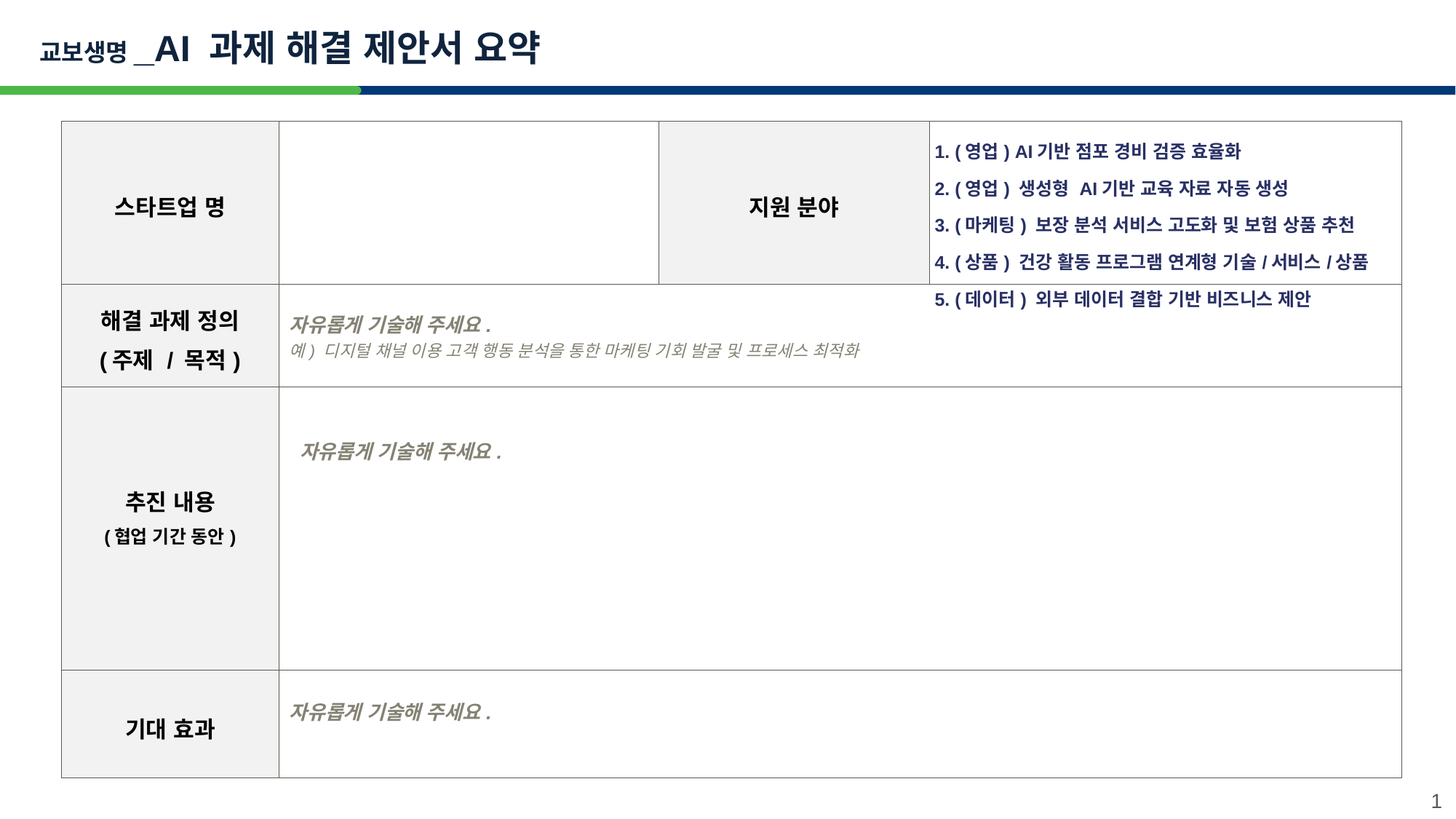

교보생명_AI 과제 해결 제안서 요약
| 스타트업 명 |  | 지원 분야 | 1. (영업) AI기반 점포 경비 검증 효율화 2. (영업) 생성형 AI기반 교육 자료 자동 생성 3. (마케팅) 보장 분석 서비스 고도화 및 보험 상품 추천 4. (상품) 건강 활동 프로그램 연계형 기술/서비스/상품 5. (데이터) 외부 데이터 결합 기반 비즈니스 제안 |
| --- | --- | --- | --- |
| 해결 과제 정의 (주제 / 목적) | 자유롭게 기술해 주세요. 예) 디지털 채널 이용 고객 행동 분석을 통한 마케팅 기회 발굴 및 프로세스 최적화 |  |  |
| 추진 내용 (협업 기간 동안) | 자유롭게 기술해 주세요. |  |  |
| 기대 효과 | 자유롭게 기술해 주세요. |  |  |